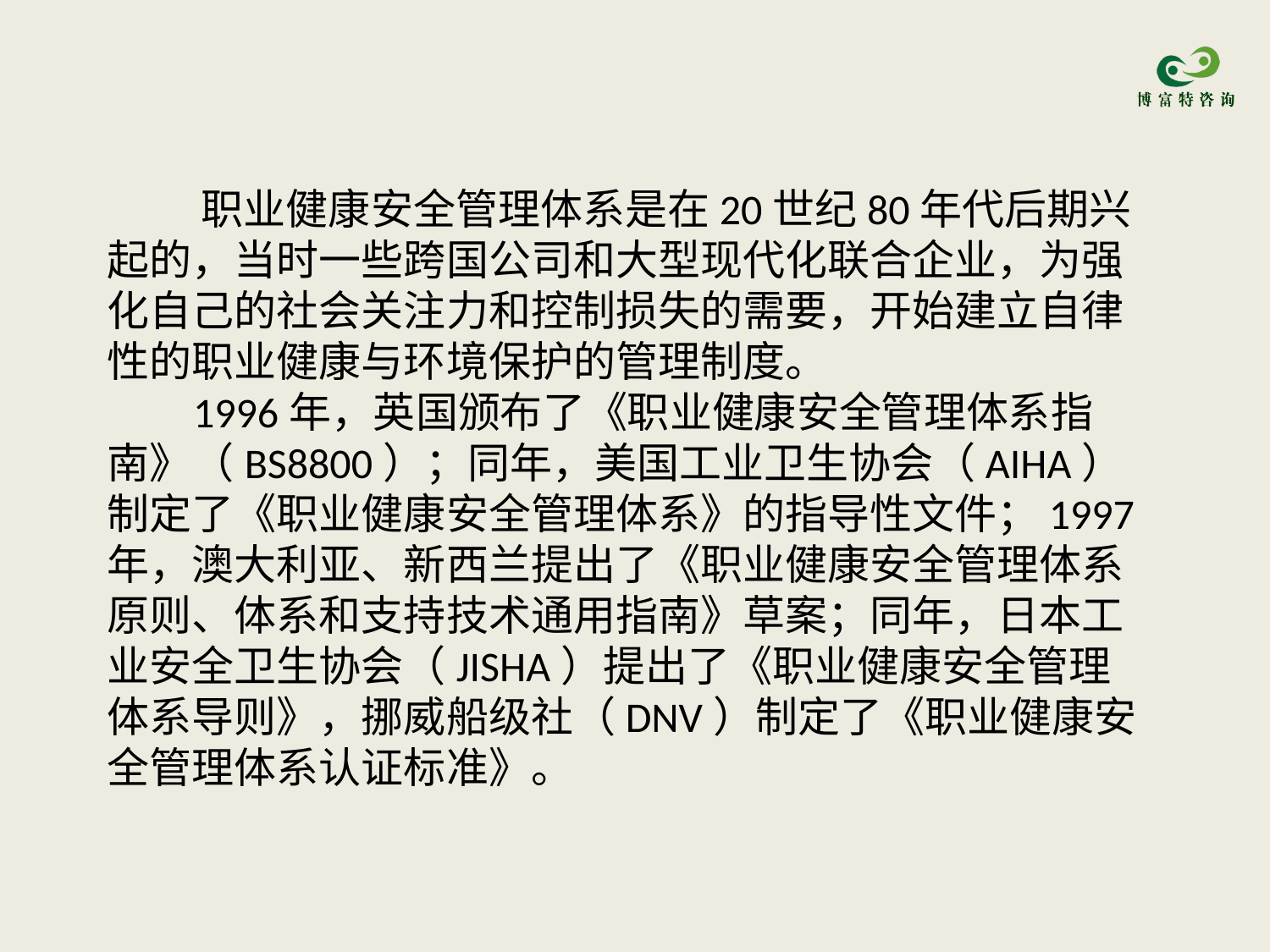

职业健康安全管理体系是在20世纪80年代后期兴起的，当时一些跨国公司和大型现代化联合企业，为强化自己的社会关注力和控制损失的需要，开始建立自律性的职业健康与环境保护的管理制度。
         1996年，英国颁布了《职业健康安全管理体系指南》（BS8800）；同年，美国工业卫生协会（AIHA）制定了《职业健康安全管理体系》的指导性文件；1997年，澳大利亚、新西兰提出了《职业健康安全管理体系原则、体系和支持技术通用指南》草案；同年，日本工业安全卫生协会（JISHA）提出了《职业健康安全管理体系导则》，挪威船级社（DNV）制定了《职业健康安全管理体系认证标准》。